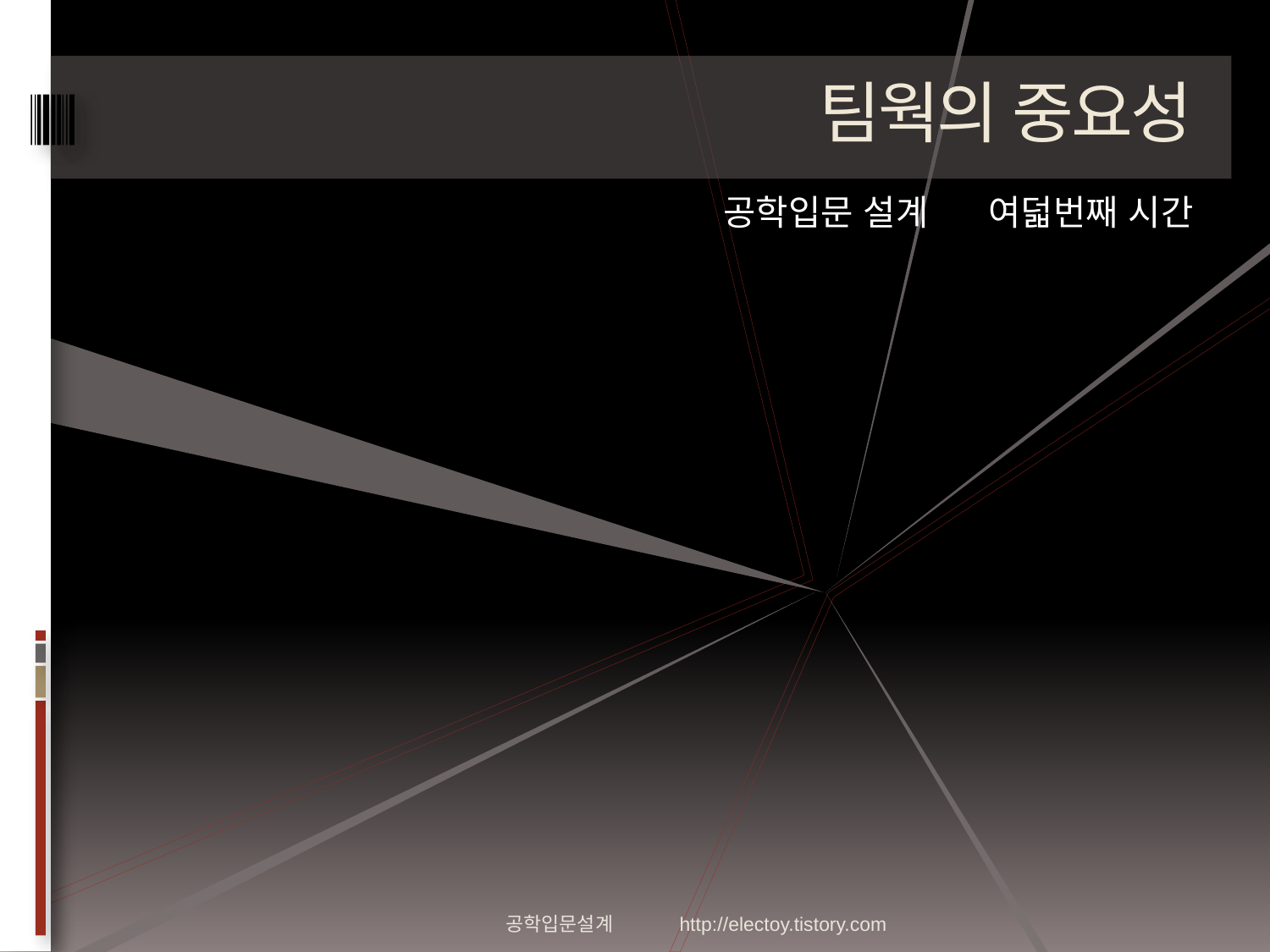

# 팀웍의 중요성
공학입문 설계      여덟번째 시간
공학입문설계          http://electoy.tistory.com